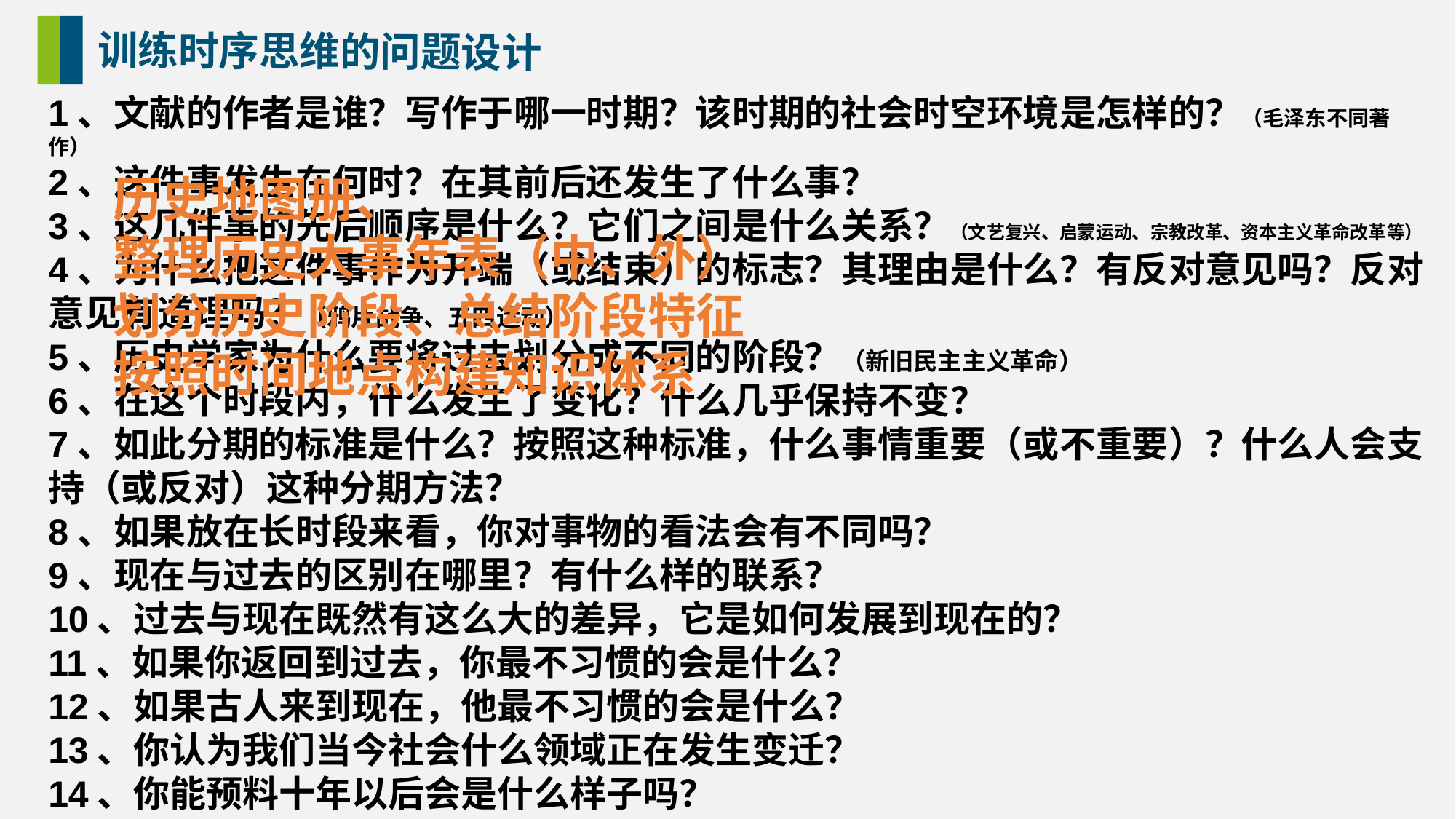

训练时序思维的问题设计
1、文献的作者是谁？写作于哪一时期？该时期的社会时空环境是怎样的？（毛泽东不同著作）
2、这件事发生在何时？在其前后还发生了什么事？
3、这几件事的先后顺序是什么？它们之间是什么关系？（文艺复兴、启蒙运动、宗教改革、资本主义革命改革等）
4、为什么把这件事作为开端（或结束）的标志？其理由是什么？有反对意见吗？反对意见有道理吗？（鸦片战争、五四运动）
5、历史学家为什么要将过去划分成不同的阶段？（新旧民主主义革命）
6、在这个时段内，什么发生了变化？什么几乎保持不变？
7、如此分期的标准是什么？按照这种标准，什么事情重要（或不重要）？什么人会支持（或反对）这种分期方法？
8、如果放在长时段来看，你对事物的看法会有不同吗？
9、现在与过去的区别在哪里？有什么样的联系？
10、过去与现在既然有这么大的差异，它是如何发展到现在的？
11、如果你返回到过去，你最不习惯的会是什么？
12、如果古人来到现在，他最不习惯的会是什么？
13、你认为我们当今社会什么领域正在发生变迁？
14、你能预料十年以后会是什么样子吗？
……
历史地图册、
整理历史大事年表（中、外）
划分历史阶段、总结阶段特征
按照时间地点构建知识体系